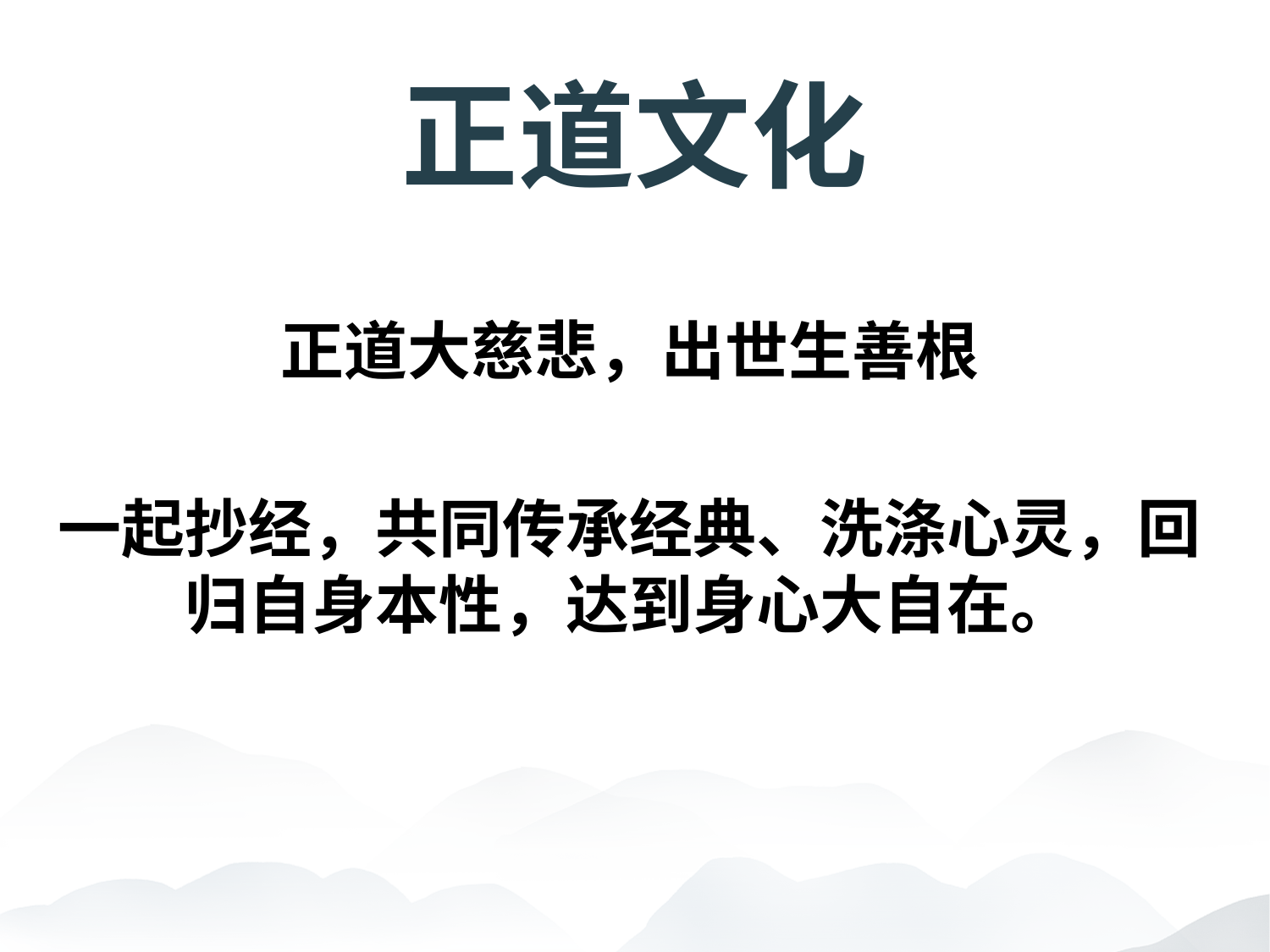

正道文化

正道大慈悲，出世生善根

一起抄经，共同传承经典、洗涤心灵，回归自身本性，达到身心大自在。